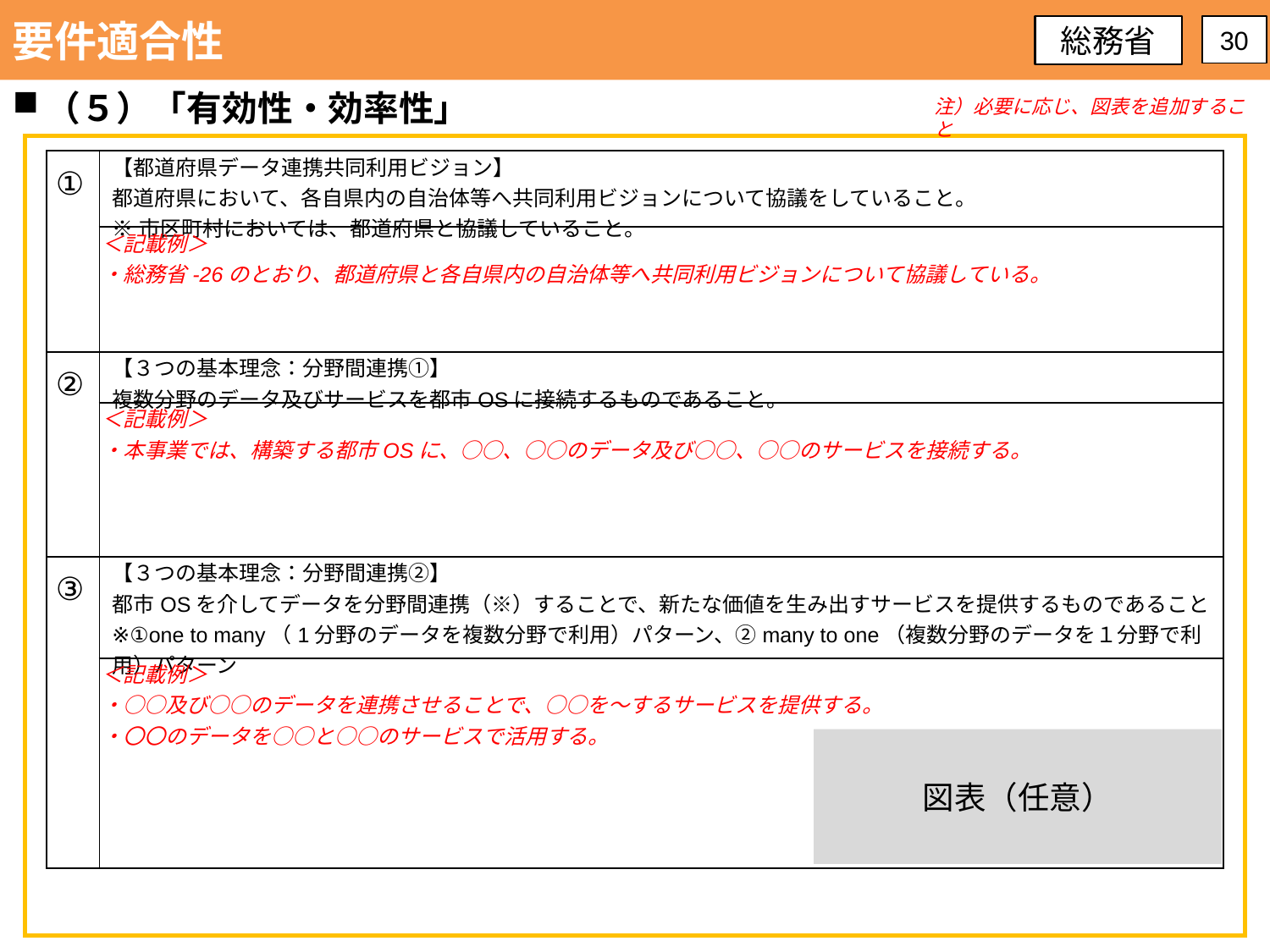

要件適合性
総務省
30
（５）「有効性・効率性」
注）必要に応じ、図表を追加すること

| ① | 【都道府県データ連携共同利用ビジョン】 都道府県において、各自県内の自治体等へ共同利用ビジョンについて協議をしていること。 ※市区町村においては、都道府県と協議していること。 |
| --- | --- |
|  | ＜記載例＞ ・総務省-26のとおり、都道府県と各自県内の自治体等へ共同利用ビジョンについて協議している。 |
| ② | 【３つの基本理念：分野間連携①】 複数分野のデータ及びサービスを都市OSに接続するものであること。 |
|  | ＜記載例＞ ・本事業では、構築する都市OSに、○○、○○のデータ及び○○、○○のサービスを接続する。 |
| ③ | 【３つの基本理念：分野間連携②】 都市OSを介してデータを分野間連携（※）することで、新たな価値を生み出すサービスを提供するものであること ※①one to many（1分野のデータを複数分野で利用）パターン、②many to one（複数分野のデータを１分野で利用）パターン |
|  | ＜記載例＞ ・○○及び○○のデータを連携させることで、○○を～するサービスを提供する。 ・〇〇のデータを○○と○○のサービスで活用する。 |
図表（任意）